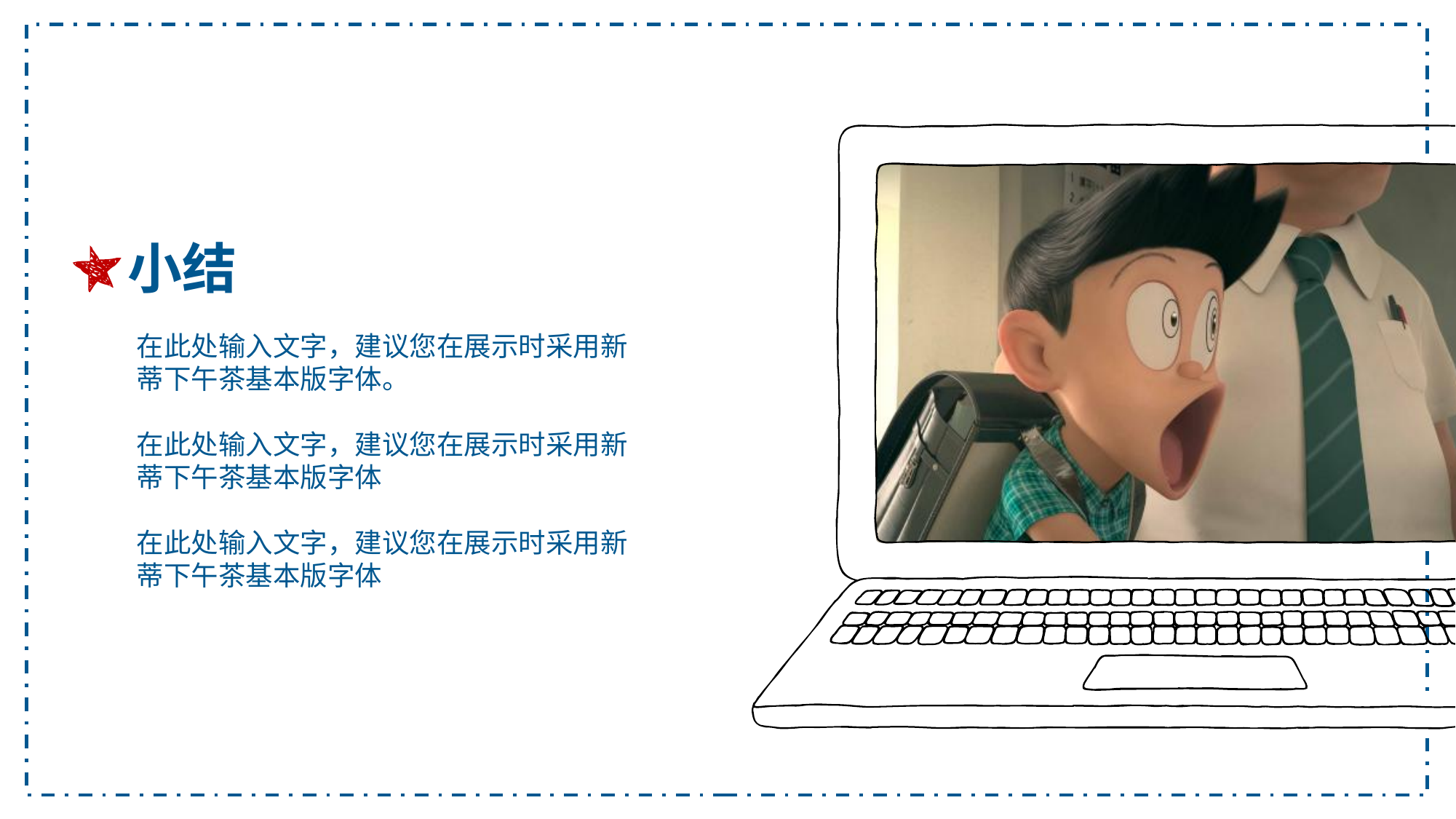

小结

在此处输入文字，建议您在展示时采用新蒂下午茶基本版字体。

在此处输入文字，建议您在展示时采用新蒂下午茶基本版字体

在此处输入文字，建议您在展示时采用新蒂下午茶基本版字体